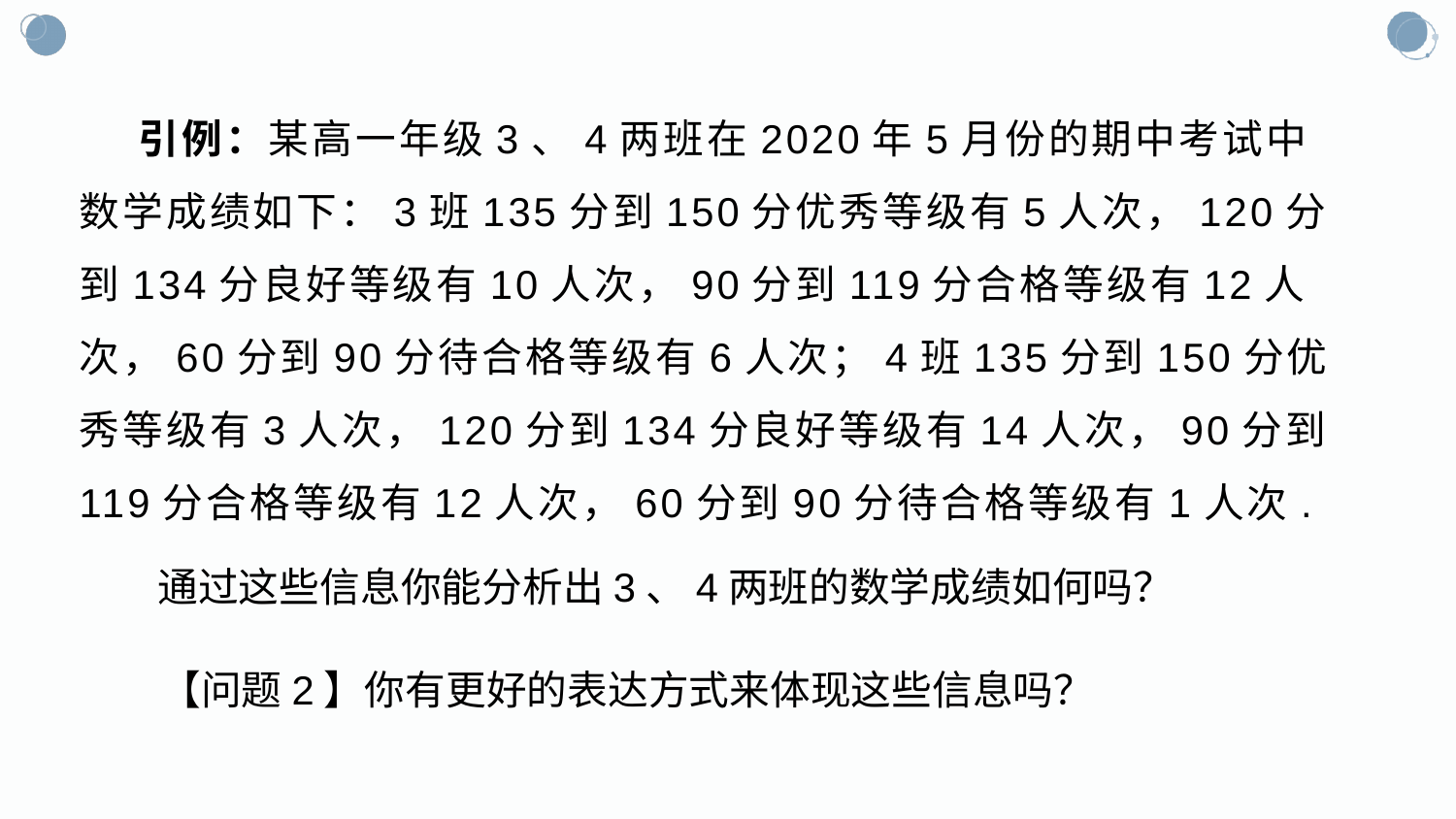

引例：某高一年级3、4两班在2020年5月份的期中考试中数学成绩如下：3班135分到150分优秀等级有5人次，120分到134分良好等级有10人次，90分到119分合格等级有12人次，60分到90分待合格等级有6人次；4班135分到150分优秀等级有3人次，120分到134分良好等级有14人次，90分到119分合格等级有12人次，60分到90分待合格等级有1人次.

通过这些信息你能分析出3、4两班的数学成绩如何吗？
【问题2】你有更好的表达方式来体现这些信息吗？